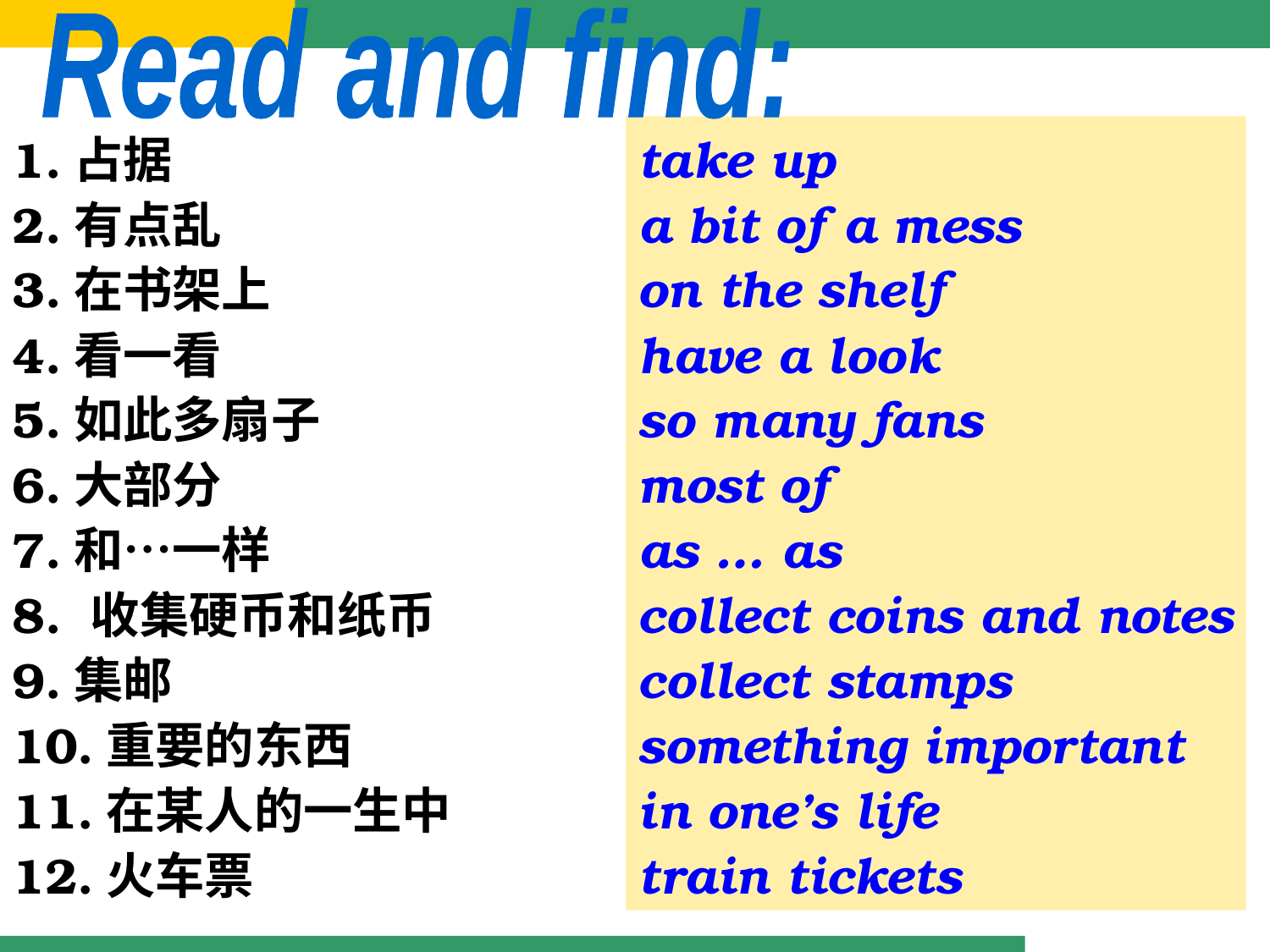

Read and find:
1.占据
2.有点乱
3.在书架上
4.看一看
5.如此多扇子
6.大部分
7.和…一样
8. 收集硬币和纸币
9.集邮
10.重要的东西
11.在某人的一生中
12.火车票
take up
a bit of a mess
on the shelf
have a look
so many fans
most of
as … as
collect coins and notes
collect stamps
something important
in one’s life
train tickets